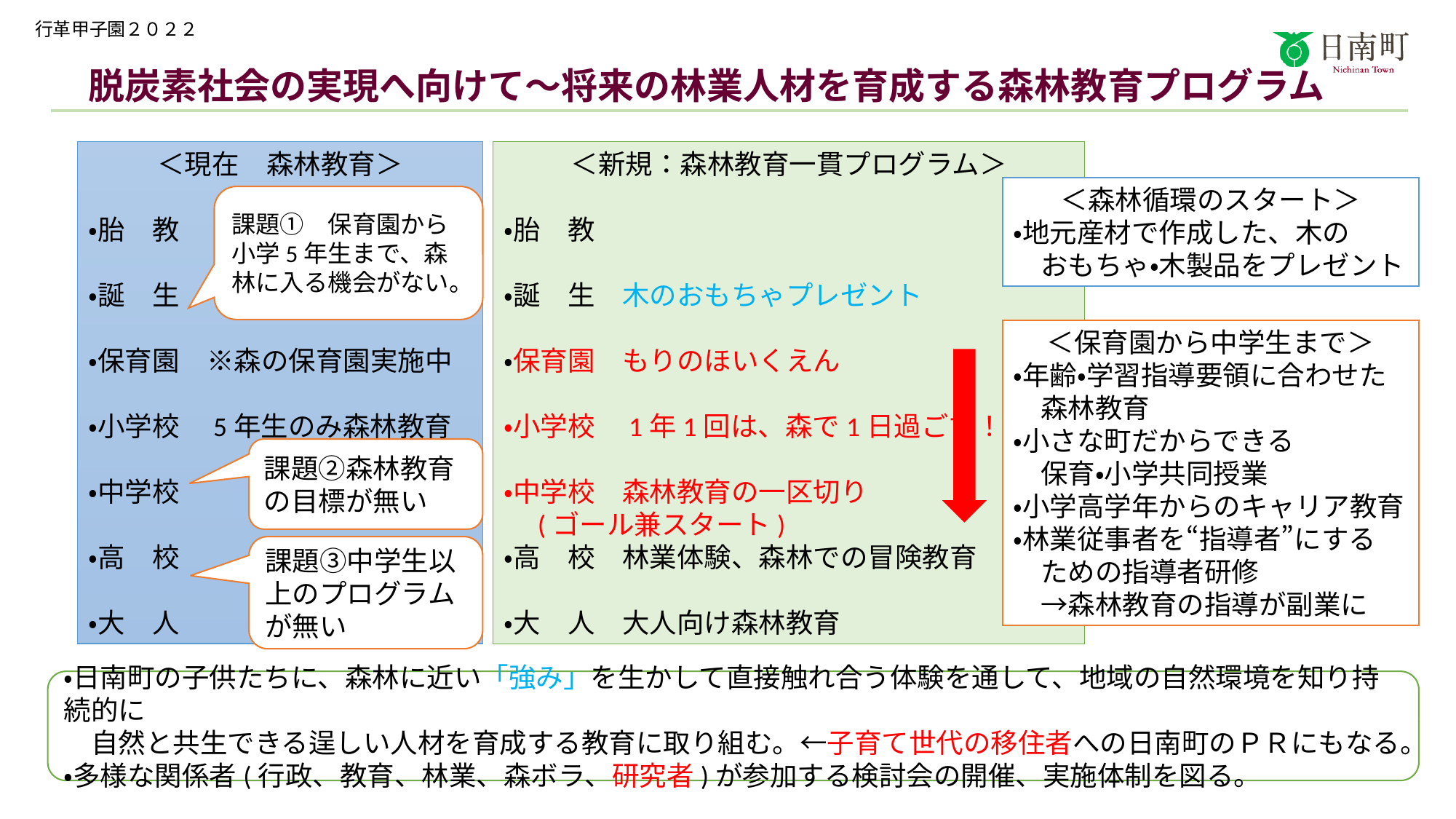

脱炭素社会の実現へ向けて～将来の林業人材を育成する森林教育プログラム
＜現在　森林教育＞

・胎　教

・誕　生

・保育園　※森の保育園実施中

・小学校　5年生のみ森林教育

・中学校

・高　校

・大　人
＜新規：森林教育一貫プログラム＞

・胎　教

・誕　生　木のおもちゃプレゼント

・保育園　もりのほいくえん

・小学校　1年1回は、森で1日過ごす！

・中学校　森林教育の一区切り
　(ゴール兼スタート)
・高　校　林業体験、森林での冒険教育

・大　人　大人向け森林教育
＜森林循環のスタート＞
・地元産材で作成した、木の
　おもちゃ・木製品をプレゼント
課題①　保育園から小学5年生まで、森林に入る機会がない。
＜保育園から中学生まで＞
・年齢・学習指導要領に合わせた
　森林教育
・小さな町だからできる
　保育・小学共同授業
・小学高学年からのキャリア教育
・林業従事者を“指導者”にする
　ための指導者研修
　→森林教育の指導が副業に

課題②森林教育の目標が無い
課題③中学生以上のプログラムが無い
・日南町の子供たちに、森林に近い「強み」を生かして直接触れ合う体験を通して、地域の自然環境を知り持続的に
　自然と共生できる逞しい人材を育成する教育に取り組む。←子育て世代の移住者への日南町のＰＲにもなる。
・多様な関係者(行政、教育、林業、森ボラ、研究者)が参加する検討会の開催、実施体制を図る。